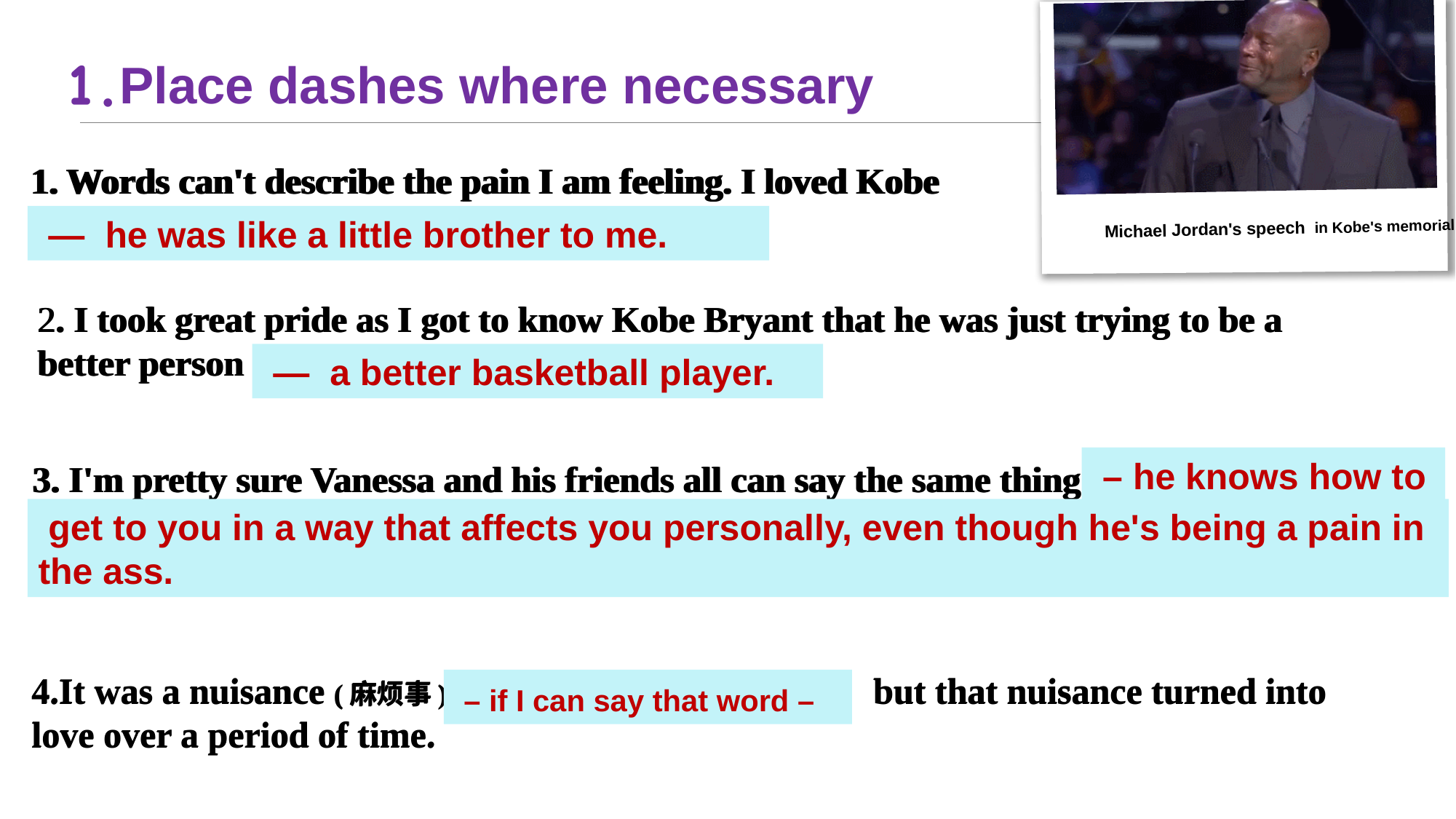

Michael Jordan's speech  in Kobe's memorial
1.Place dashes where necessary

1. Words can't describe the pain I am feeling. I loved Kobe
because he was like a little brother to me.
1. Words can't describe the pain I am feeling. I loved Kobe
because he was like a little brother to me.
 —  he was like a little brother to me.
2. I took great pride as I got to know Kobe Bryant that he was just trying to be a better person and to be a better basketball player.
2. I took great pride as I got to know Kobe Bryant that he was just trying to be a better person and to be a better basketball player.
 —  a better basketball player.
 – he knows how to
 get to you in a way that affects you personally, even though he's being a pain in the ass.
3. I'm pretty sure Vanessa and his friends all can say the same thing. He knows how to get to you in a way that affects you personally, even though he's being a pain in the ass.
3. I'm pretty sure Vanessa and his friends all can say the same thing. He knows how to get to you in a way that affects you personally, even though he's being a pain in the ass.
4.It was a nuisance (麻烦事)  ,   if I can say that word,    but that nuisance turned into love over a period of time.
4.It was a nuisance (麻烦事)  ,   if I can say that word,    but that nuisance turned into love over a period of time.
 – if I can say that word –